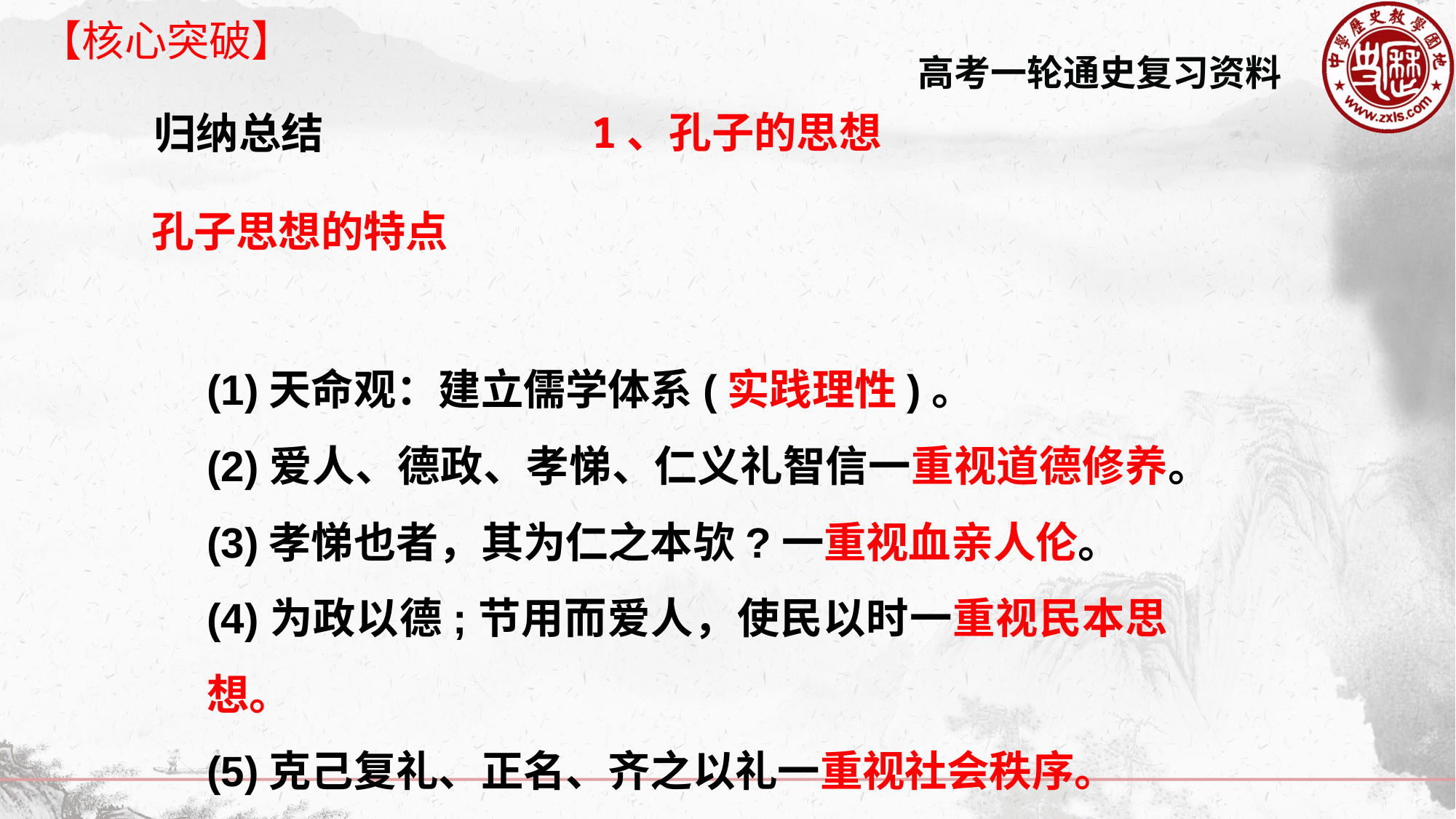

【核心突破】
1、孔子的思想
归纳总结
孔子思想的特点
(1)天命观：建立儒学体系(实践理性)。
(2)爱人、德政、孝悌、仁义礼智信一重视道德修养。
(3)孝悌也者，其为仁之本欤?一重视血亲人伦。
(4)为政以德;节用而爱人，使民以时一重视民本思想。
(5)克己复礼、正名、齐之以礼一重视社会秩序。